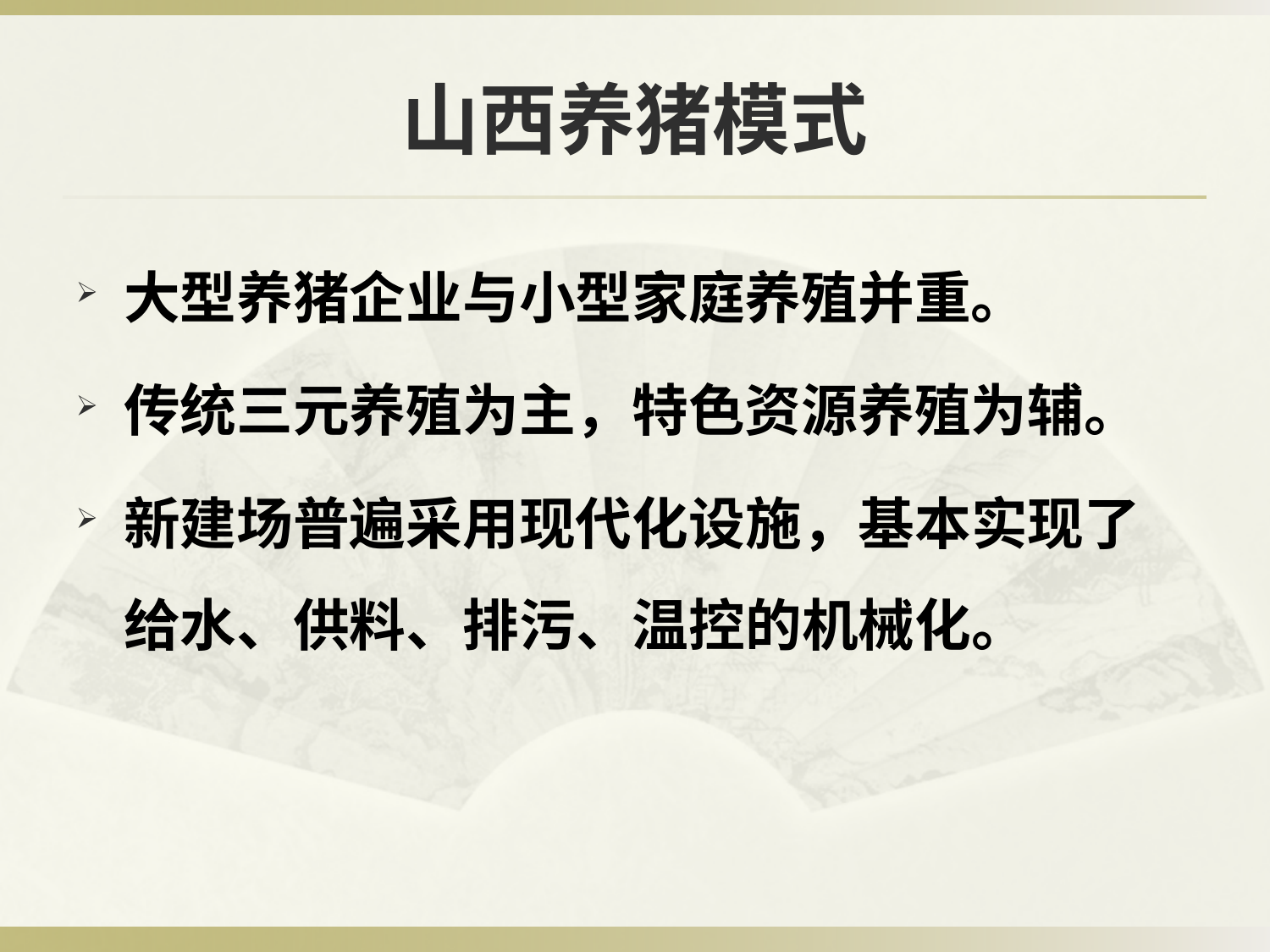

# 山西养猪模式
大型养猪企业与小型家庭养殖并重。
传统三元养殖为主，特色资源养殖为辅。
新建场普遍采用现代化设施，基本实现了给水、供料、排污、温控的机械化。